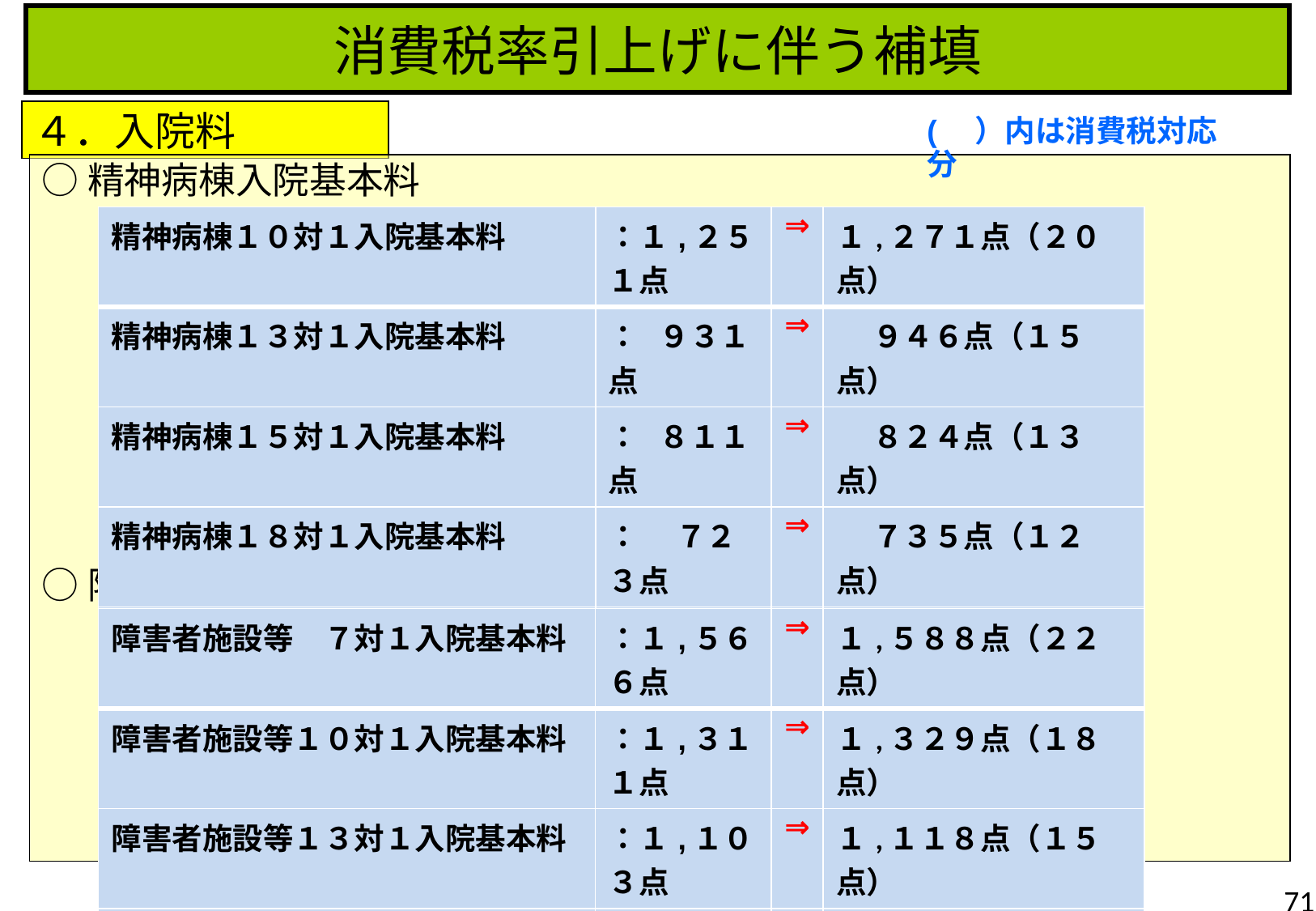

消費税率引上げに伴う補填
４．入院料
(　）内は消費税対応分
○精神病棟入院基本料

○障害者施設等入院基本料

| 精神病棟１０対１入院基本料 | ：１,２５１点 | ⇒ | １,２７１点（２０点） |
| --- | --- | --- | --- |
| 精神病棟１３対１入院基本料 | ： ９３１点 | ⇒ | ９４６点（１５点） |
| 精神病棟１５対１入院基本料 | ： ８１１点 | ⇒ | ８２４点（１３点） |
| 精神病棟１８対１入院基本料 | ：　 ７２３点 | ⇒ | ７３５点（１２点） |
| 精神病棟２０対１入院基本料 | ： ６６９点 | ⇒ | ６８０点（１１点） |
| 精神病棟特別入院基本料 | ： ５５０点 | ⇒ | ５５９点（ ９点） |
| 精神病棟１０対１特別入院基本料 | ： ９９２点 | ⇒ | 所定点数から20/100減算 |
| 障害者施設等　７対１入院基本料 | ：１,５６６点 | ⇒ | １,５８８点（２２点） |
| --- | --- | --- | --- |
| 障害者施設等１０対１入院基本料 | ：１,３１１点 | ⇒ | １,３２９点（１８点） |
| 障害者施設等１３対１入院基本料 | ：１,１０３点 | ⇒ | １,１１８点（１５点） |
| 障害者施設等１５対１入院基本料 | ：　 ９６５点 | ⇒ | ９７８点（１３点） |
71